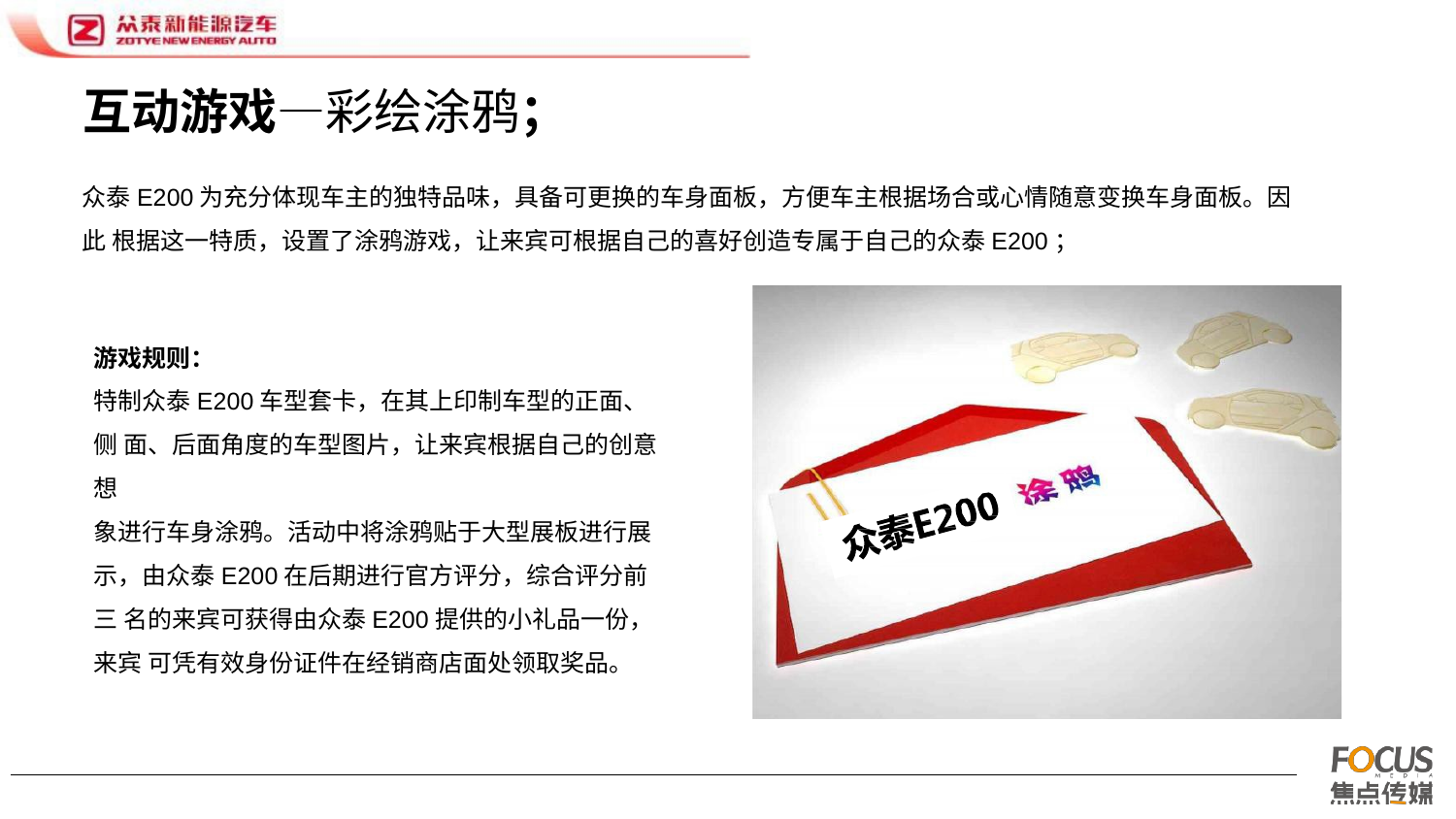

# 互动游戏—彩绘涂鸦；
众泰E200为充分体现车主的独特品味，具备可更换的车身面板，方便车主根据场合或心情随意变换车身面板。因此 根据这一特质，设置了涂鸦游戏，让来宾可根据自己的喜好创造专属于自己的众泰E200；

游戏规则：
特制众泰E200车型套卡，在其上印制车型的正面、侧 面、后面角度的车型图片，让来宾根据自己的创意想
象进行车身涂鸦。活动中将涂鸦贴于大型展板进行展 示，由众泰E200在后期进行官方评分，综合评分前三 名的来宾可获得由众泰E200提供的小礼品一份，来宾 可凭有效身份证件在经销商店面处领取奖品。